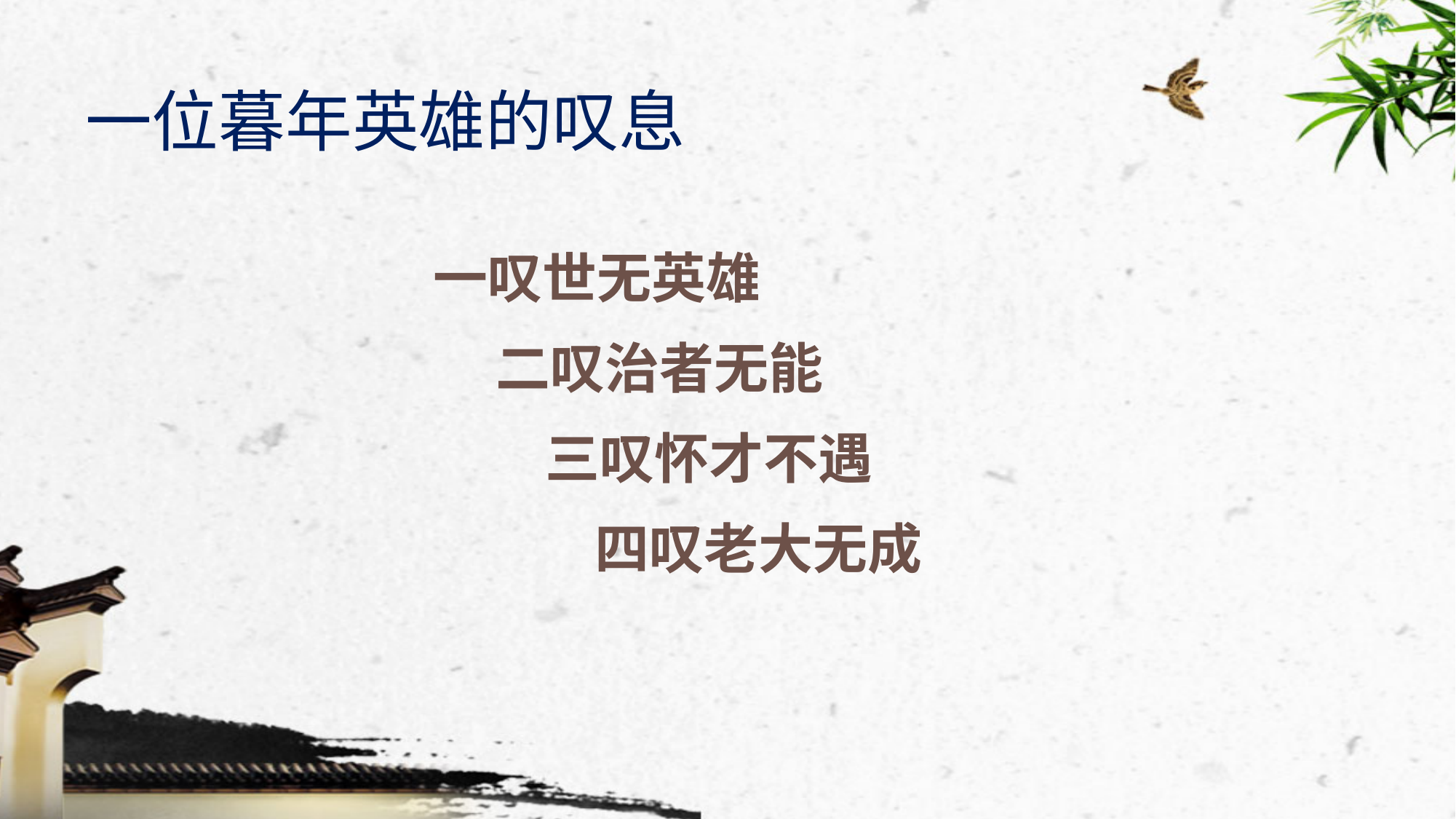

# 一位暮年英雄的叹息
一叹世无英雄
    二叹治者无能
        三叹怀才不遇
            四叹老大无成